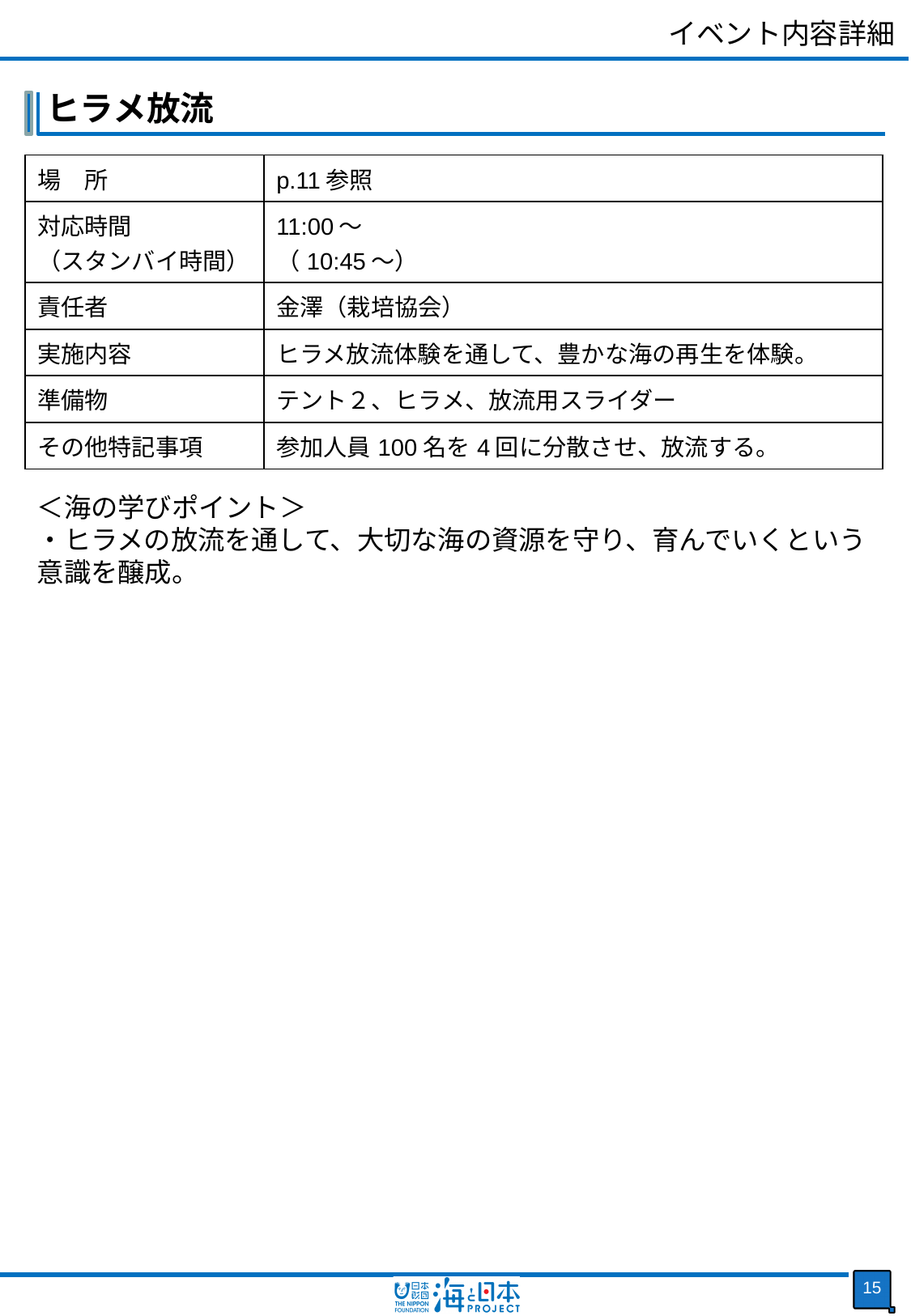

イベント内容詳細
ヒラメ放流

| 場　所 | p.11参照 |
| --- | --- |
| 対応時間 （スタンバイ時間） | 11:00～ （10:45～） |
| 責任者 | 金澤（栽培協会） |
| 実施内容 | ヒラメ放流体験を通して、豊かな海の再生を体験。 |
| 準備物 | テント２、ヒラメ、放流用スライダー |
| その他特記事項 | 参加人員100名を4回に分散させ、放流する。 |
＜海の学びポイント＞
・ヒラメの放流を通して、大切な海の資源を守り、育んでいくという意識を醸成。
15